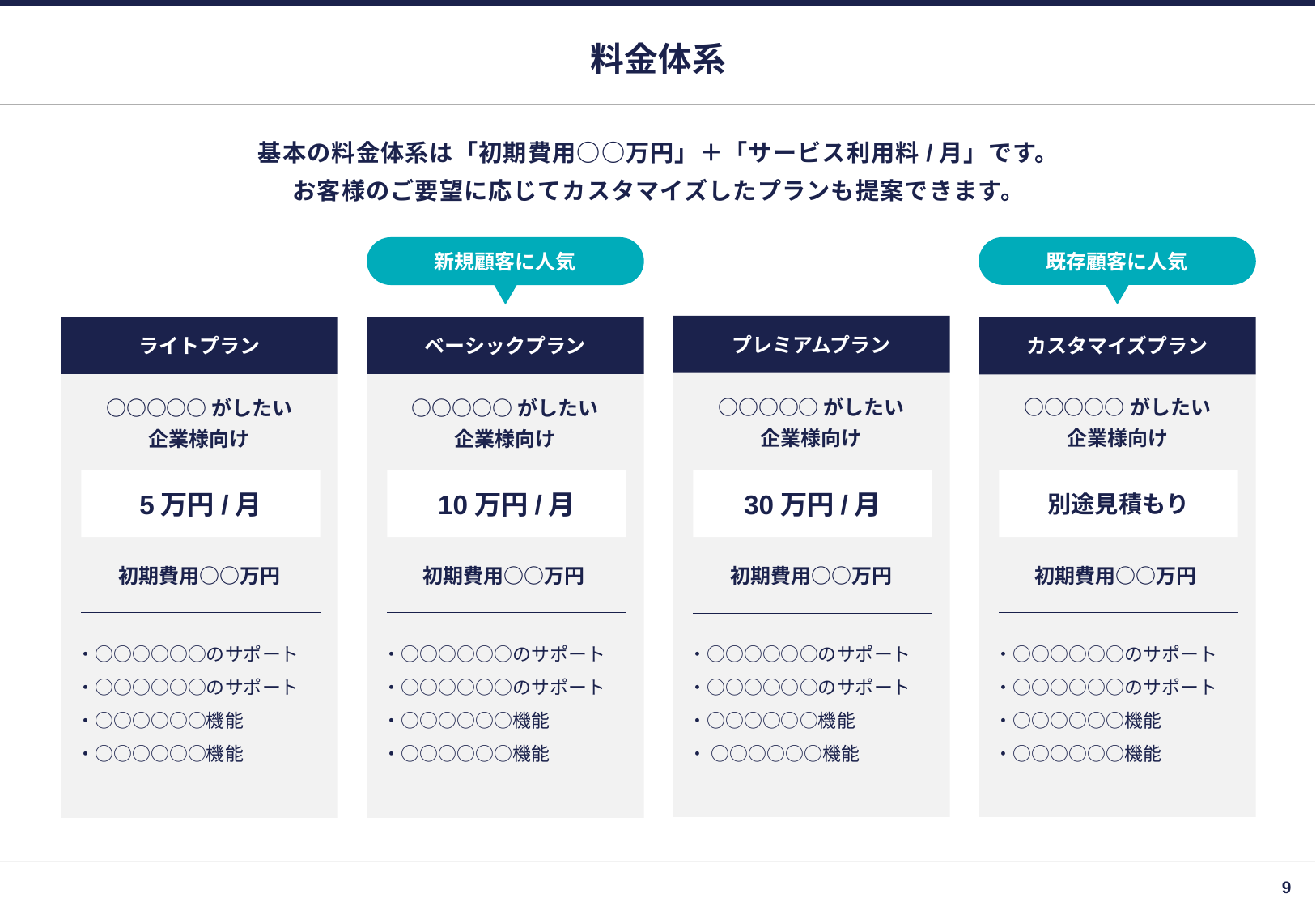

# 料金体系
基本の料金体系は「初期費用○○万円」＋「サービス利用料/月」です。
お客様のご要望に応じてカスタマイズしたプランも提案できます。
既存顧客に人気
新規顧客に人気

プレミアムプラン
ライトプラン
ベーシックプラン
カスタマイズプラン

○○○○○がしたい
企業様向け
○○○○○がしたい
企業様向け
○○○○○がしたい
企業様向け
○○○○○がしたい
企業様向け
5万円/月
10万円/月
30万円/月
別途見積もり
初期費用○○万円
初期費用○○万円
初期費用○○万円
初期費用○○万円
・○○○○○○のサポート
・○○○○○○のサポート
・○○○○○○機能
・○○○○○○機能

・○○○○○○のサポート
・○○○○○○のサポート
・○○○○○○機能
・○○○○○○機能
・○○○○○○のサポート
・○○○○○○のサポート
・○○○○○○機能
・ ○○○○○○機能
・○○○○○○のサポート
・○○○○○○のサポート
・○○○○○○機能
・○○○○○○機能
9